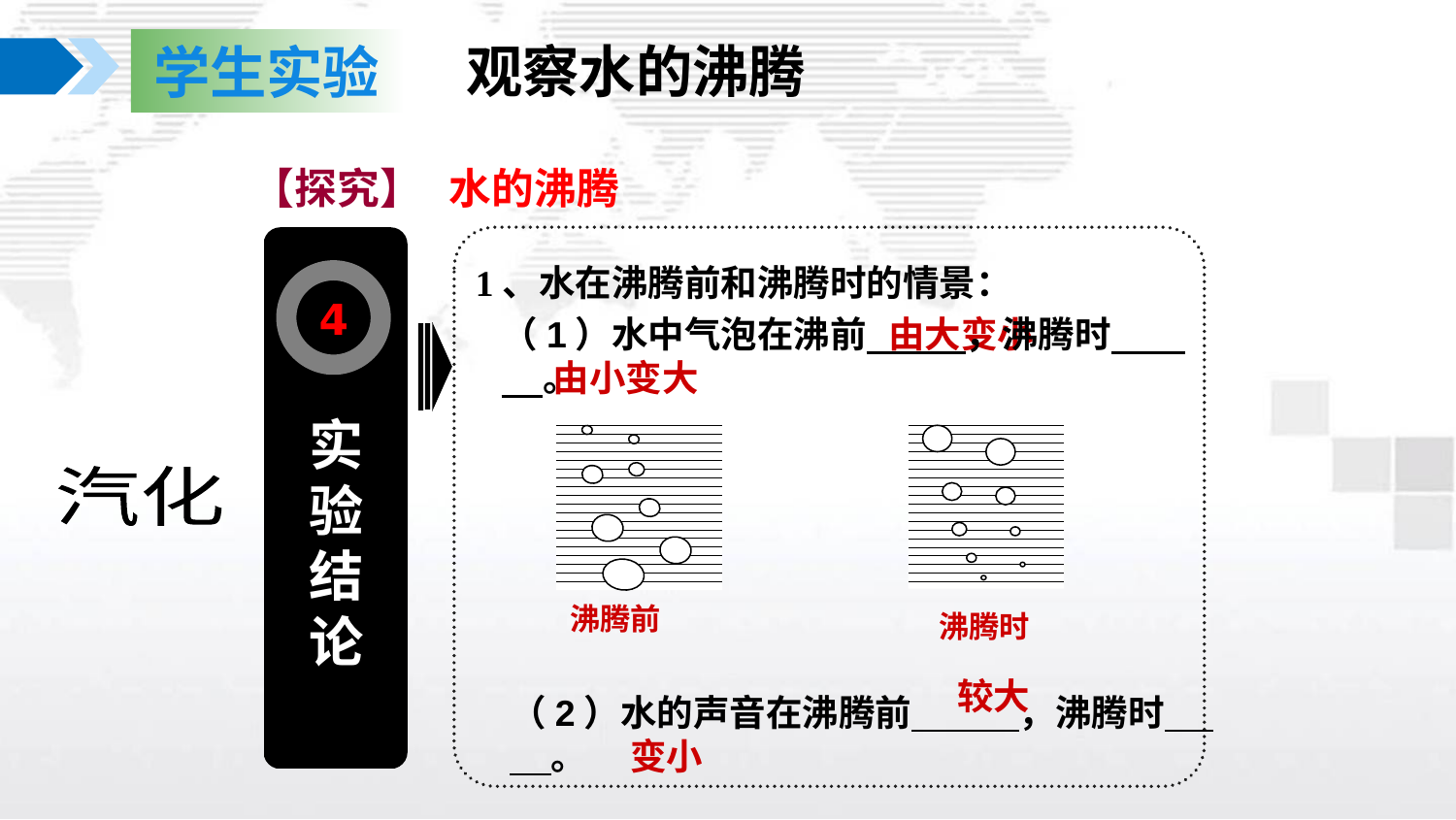

观察水的沸腾
学生实验
【探究】
水的沸腾

4
实验结论

1、水在沸腾前和沸腾时的情景：
（1）水中气泡在沸前            ，沸腾时               。
由大变小
由小变大

沸腾前

     沸腾时
汽化
较大
（2）水的声音在沸腾前             ，沸腾时            。
变小